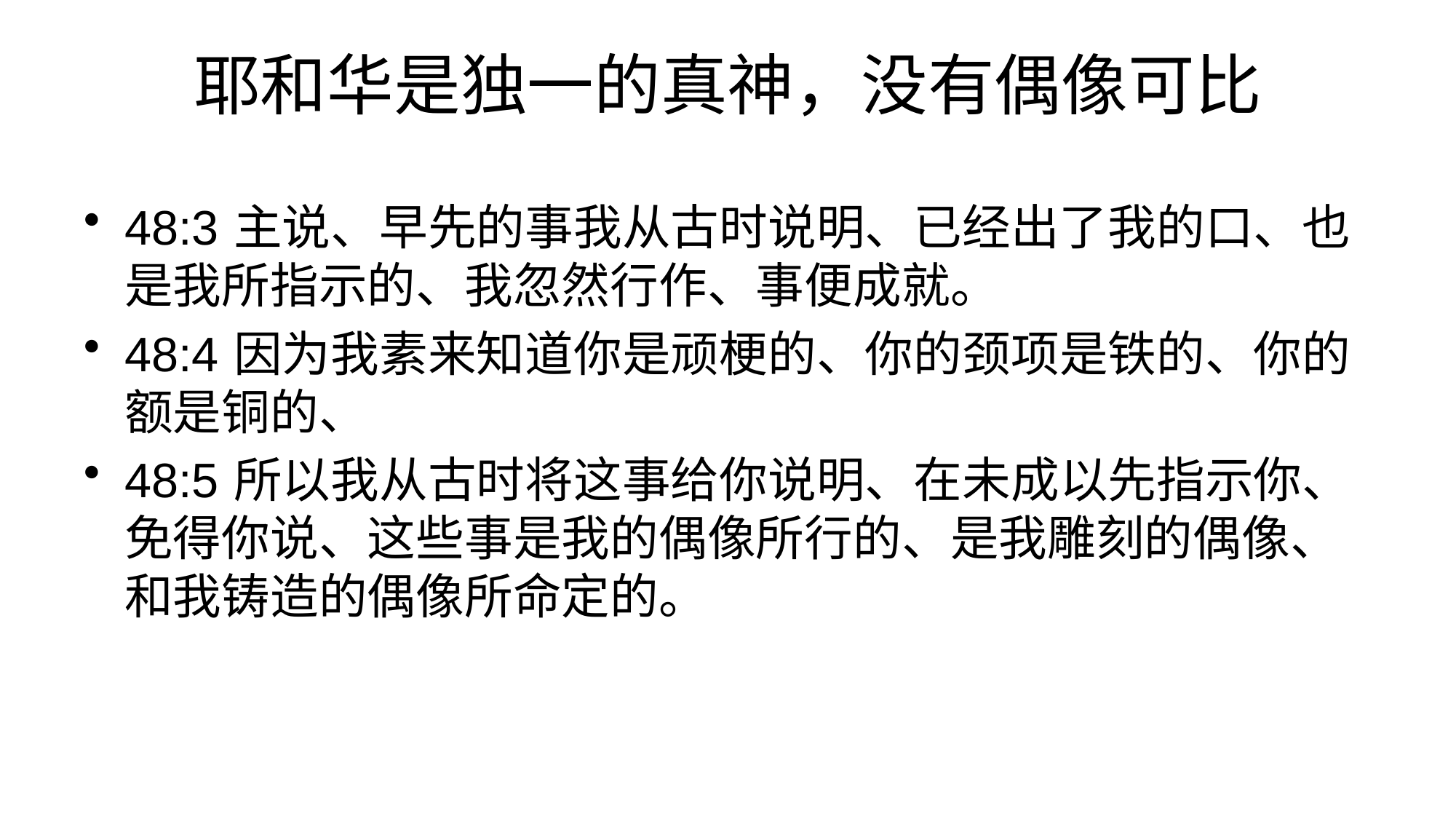

# 耶和华是独一的真神，没有偶像可比
48:3	主说、早先的事我从古时说明、已经出了我的口、也是我所指示的、我忽然行作、事便成就。
48:4	因为我素来知道你是顽梗的、你的颈项是铁的、你的额是铜的、
48:5	所以我从古时将这事给你说明、在未成以先指示你、免得你说、这些事是我的偶像所行的、是我雕刻的偶像、和我铸造的偶像所命定的。